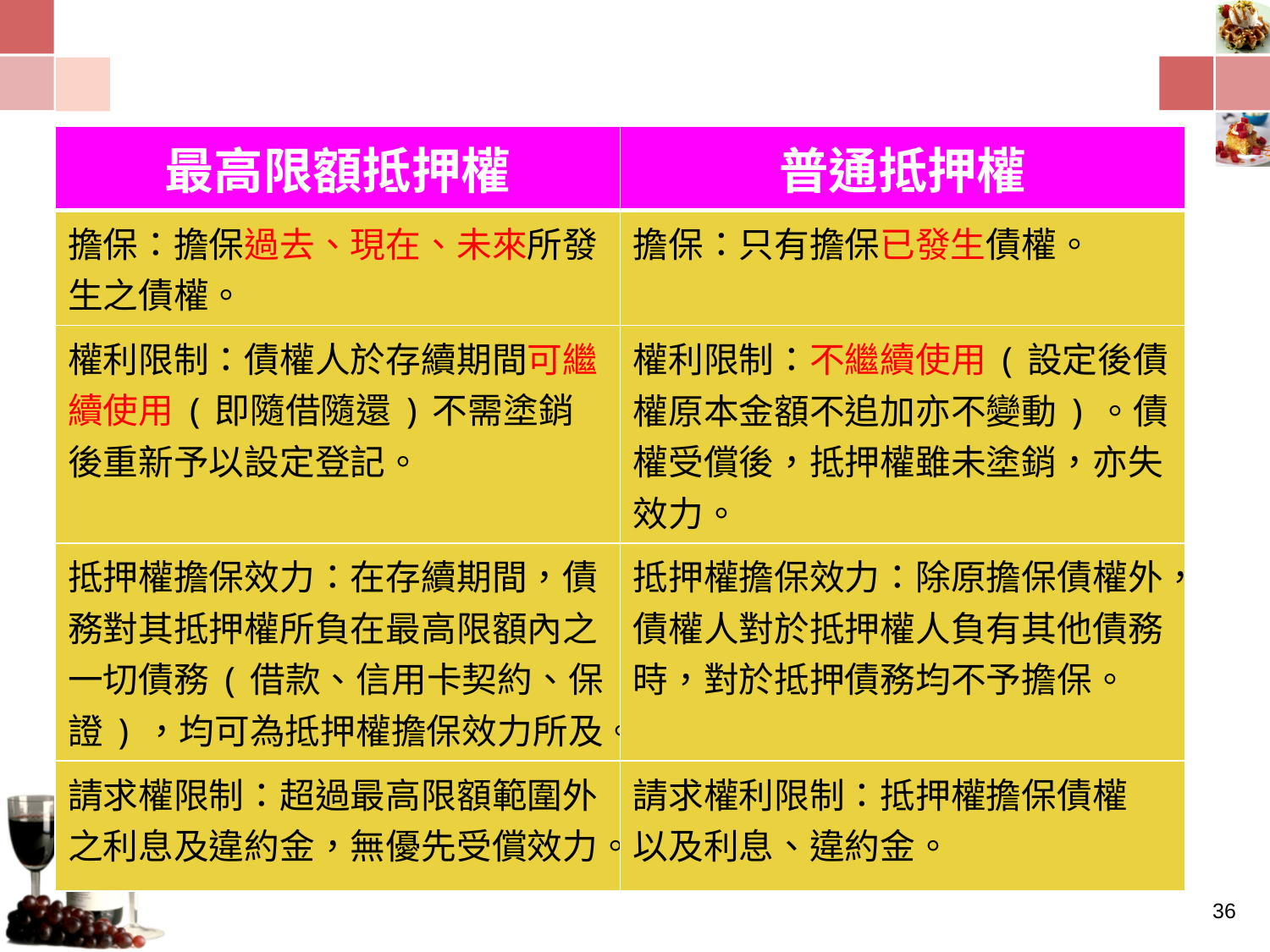

| 最高限額抵押權 | 普通抵押權 |
| --- | --- |
| 擔保：擔保過去、現在、未來所發生之債權。 | 擔保：只有擔保已發生債權。 |
| 權利限制：債權人於存續期間可繼續使用(即隨借隨還)不需塗銷後重新予以設定登記。 | 權利限制：不繼續使用(設定後債權原本金額不追加亦不變動)。債權受償後，抵押權雖未塗銷，亦失效力。 |
| 抵押權擔保效力：在存續期間，債務對其抵押權所負在最高限額內之一切債務(借款、信用卡契約、保證)，均可為抵押權擔保效力所及。 | 抵押權擔保效力：除原擔保債權外，債權人對於抵押權人負有其他債務時，對於抵押債務均不予擔保。 |
| 請求權限制：超過最高限額範圍外之利息及違約金，無優先受償效力。 | 請求權利限制：抵押權擔保債權 以及利息、違約金。 |
36